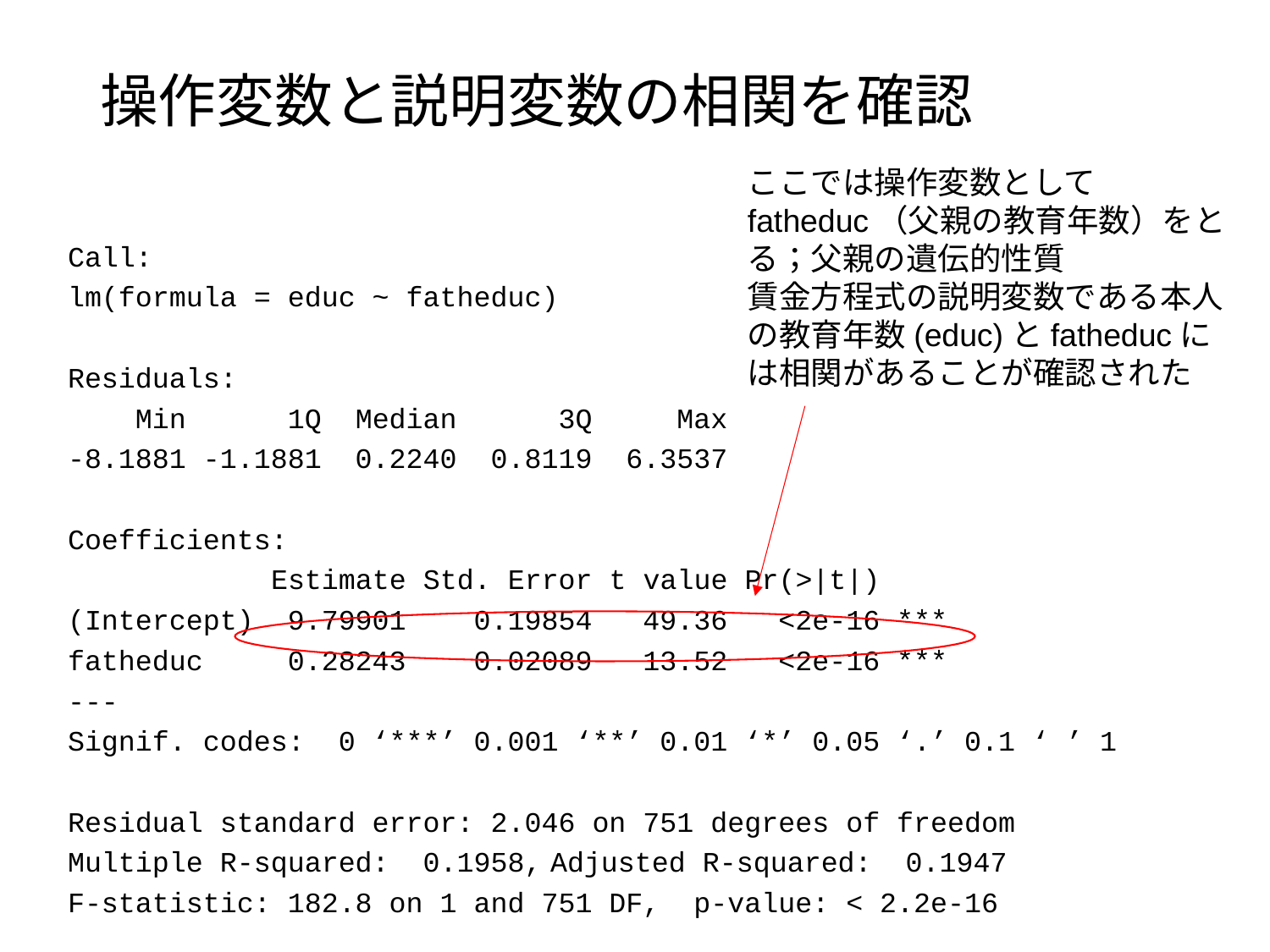

# 操作変数と説明変数の相関を確認
ここでは操作変数としてfatheduc（父親の教育年数）をとる；父親の遺伝的性質
賃金方程式の説明変数である本人の教育年数(educ)とfatheducには相関があることが確認された
Call:
lm(formula = educ ~ fatheduc)

Residuals:
    Min      1Q  Median      3Q     Max
-8.1881 -1.1881  0.2240  0.8119  6.3537

Coefficients:
            Estimate Std. Error t value Pr(>|t|)
(Intercept)  9.79901    0.19854   49.36   <2e-16 ***
fatheduc     0.28243    0.02089   13.52   <2e-16 ***
---
Signif. codes:  0 ‘***’ 0.001 ‘**’ 0.01 ‘*’ 0.05 ‘.’ 0.1 ‘ ’ 1

Residual standard error: 2.046 on 751 degrees of freedom
Multiple R-squared:  0.1958,	Adjusted R-squared:  0.1947
F-statistic: 182.8 on 1 and 751 DF,  p-value: < 2.2e-16